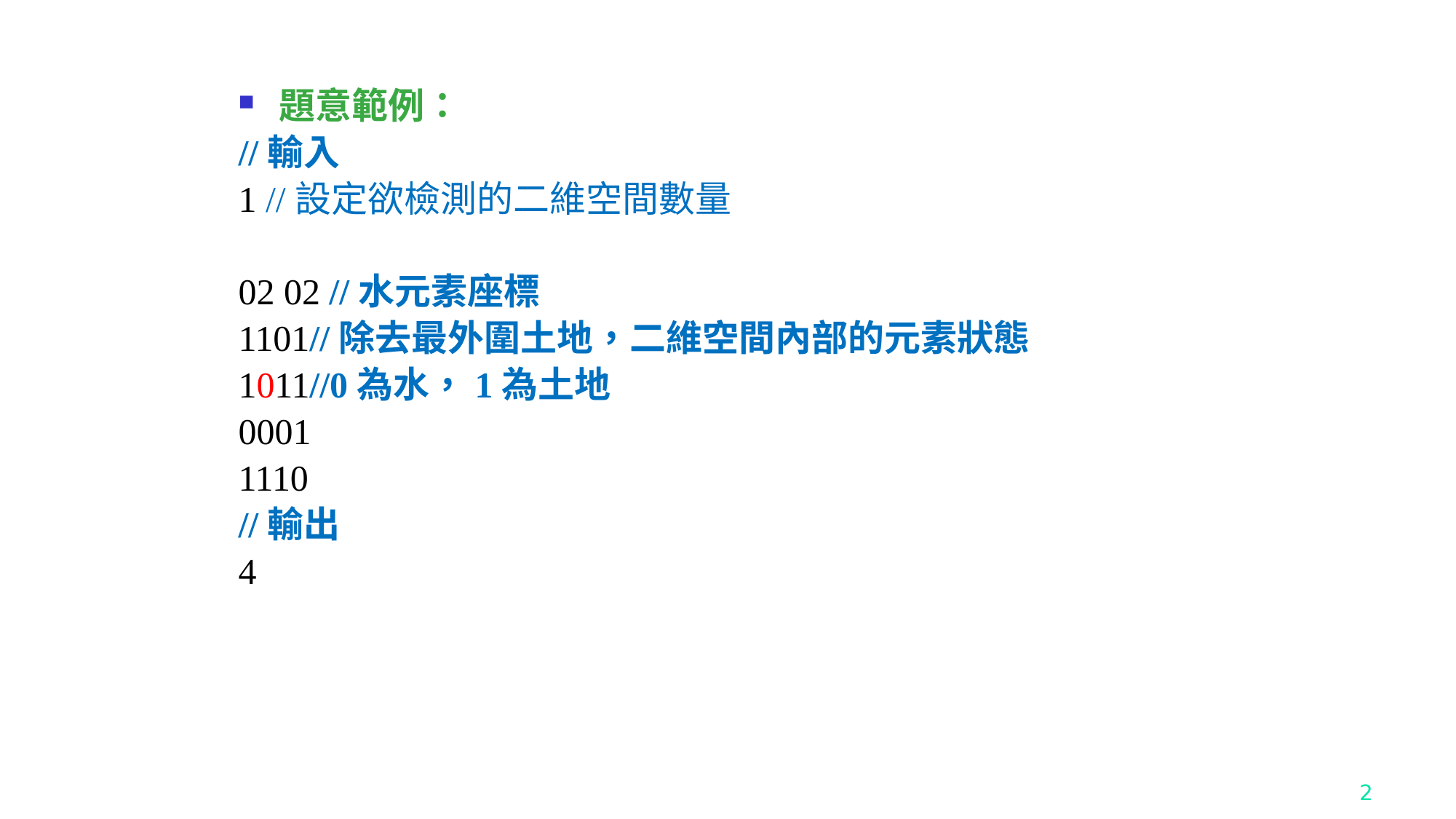

題意範例：
//輸入
1 //設定欲檢測的二維空間數量

02 02 //水元素座標
1101//除去最外圍土地，二維空間內部的元素狀態
1011//0為水，1為土地
0001
1110
//輸出
4
2